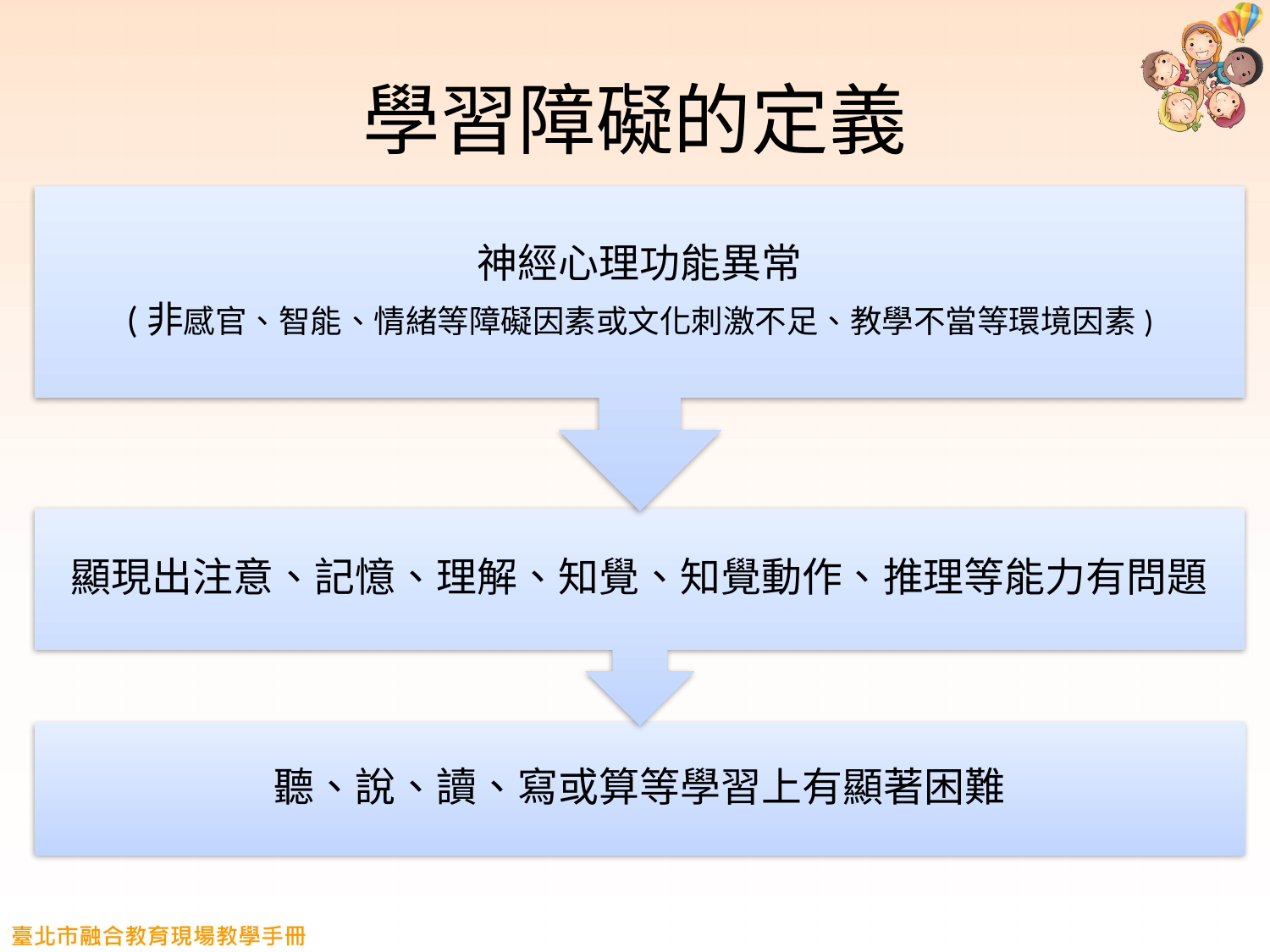

# 學習障礙的定義
聽、說、讀、寫或算等學習上有顯著困難
顯現出注意、記憶、理解、知覺、知覺動作、推理等能力有問題
神經心理功能異常
(非感官、智能、情緒等障礙因素或文化刺激不足、教學不當等環境因素)